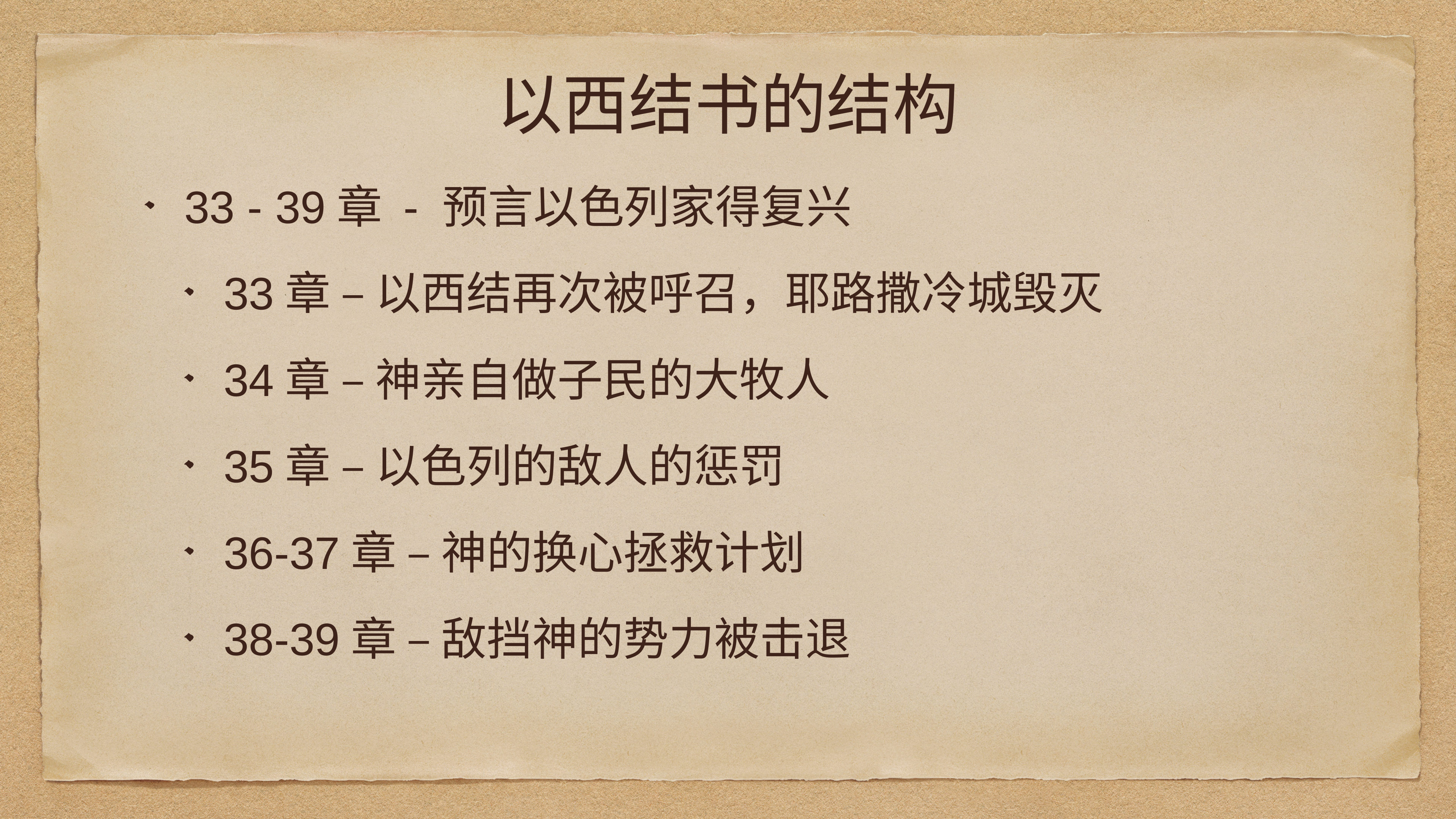

# 以西结书的结构
33 - 39章 - 预言以色列家得复兴
33章 – 以西结再次被呼召，耶路撒冷城毁灭
34章 – 神亲自做子民的大牧人
35章 – 以色列的敌人的惩罚
36-37章 – 神的换心拯救计划
38-39章 – 敌挡神的势力被击退